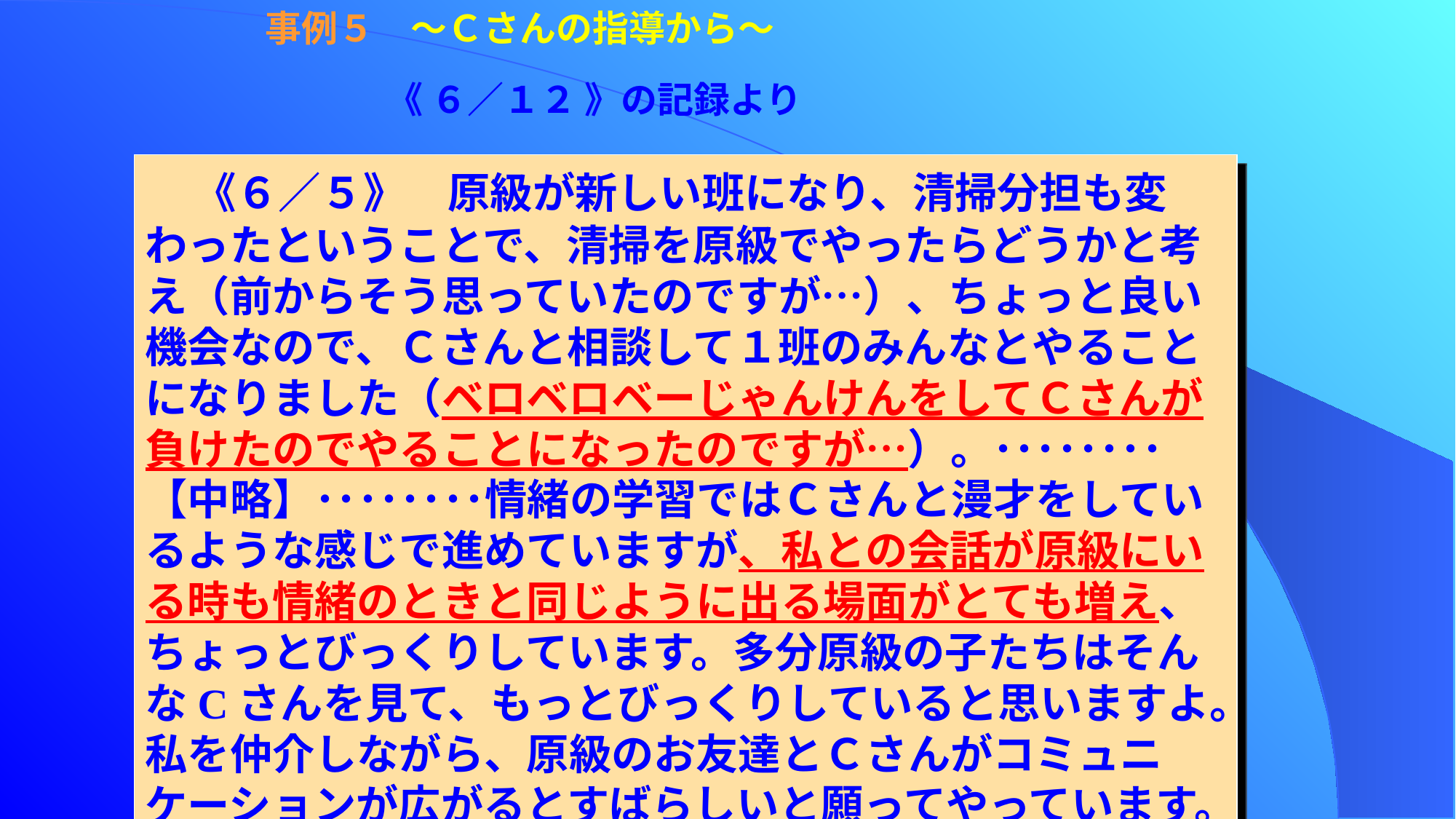

事例５　～Ｃさんの指導から～
　　　《 ６／１２ 》の記録より
　《６／５》　原級が新しい班になり、清掃分担も変わったということで、清掃を原級でやったらどうかと考え（前からそう思っていたのですが…）、ちょっと良い機会なので、Ｃさんと相談して１班のみんなとやることになりました（ベロベロベーじゃんけんをしてＣさんが負けたのでやることになったのですが…）。････････【中略】････････情緒の学習ではＣさんと漫才をしているような感じで進めていますが、私との会話が原級にいる時も情緒のときと同じように出る場面がとても増え、ちょっとびっくりしています。多分原級の子たちはそんなCさんを見て、もっとびっくりしていると思いますよ。私を仲介しながら、原級のお友達とＣさんがコミュニケーションが広がるとすばらしいと願ってやっています。